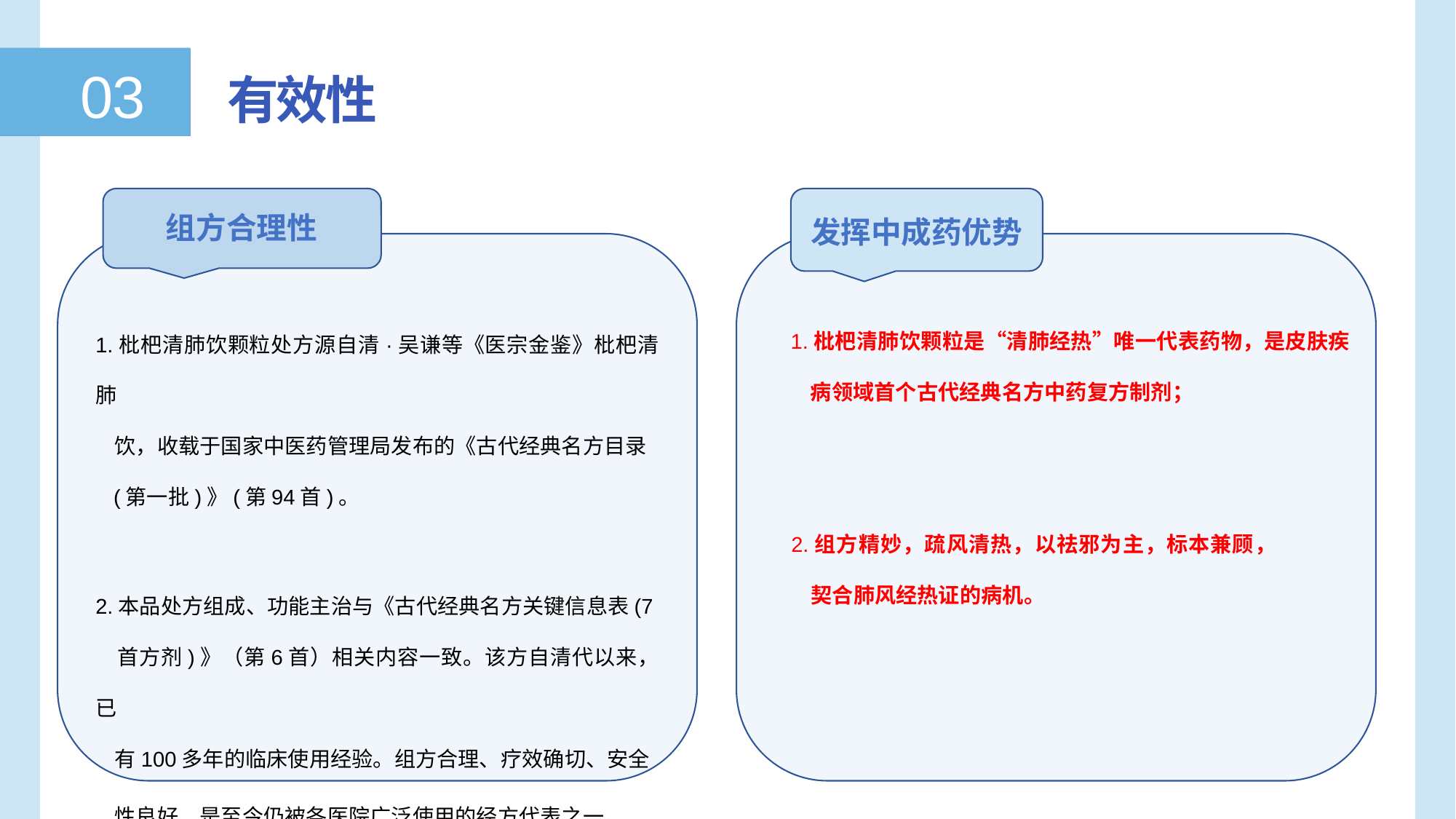

03     有效性

03

组方合理性

发挥中成药优势

1.枇杷清肺饮颗粒处方源自清·吴谦等《医宗金鉴》枇杷清肺
   饮，收载于国家中医药管理局发布的《古代经典名方目录
   (第一批)》(第94首)。

2.本品处方组成、功能主治与《古代经典名方关键信息表(7
   首方剂)》（第6首）相关内容一致。该方自清代以来，已
   有100多年的临床使用经验。组方合理、疗效确切、安全
   性良好，是至今仍被各医院广泛使用的经方代表之一。

1.枇杷清肺饮颗粒是“清肺经热”唯一代表药物，是皮肤疾
   病领域首个古代经典名方中药复方制剂；

2.组方精妙，疏风清热，以祛邪为主，标本兼顾，
   契合肺风经热证的病机。